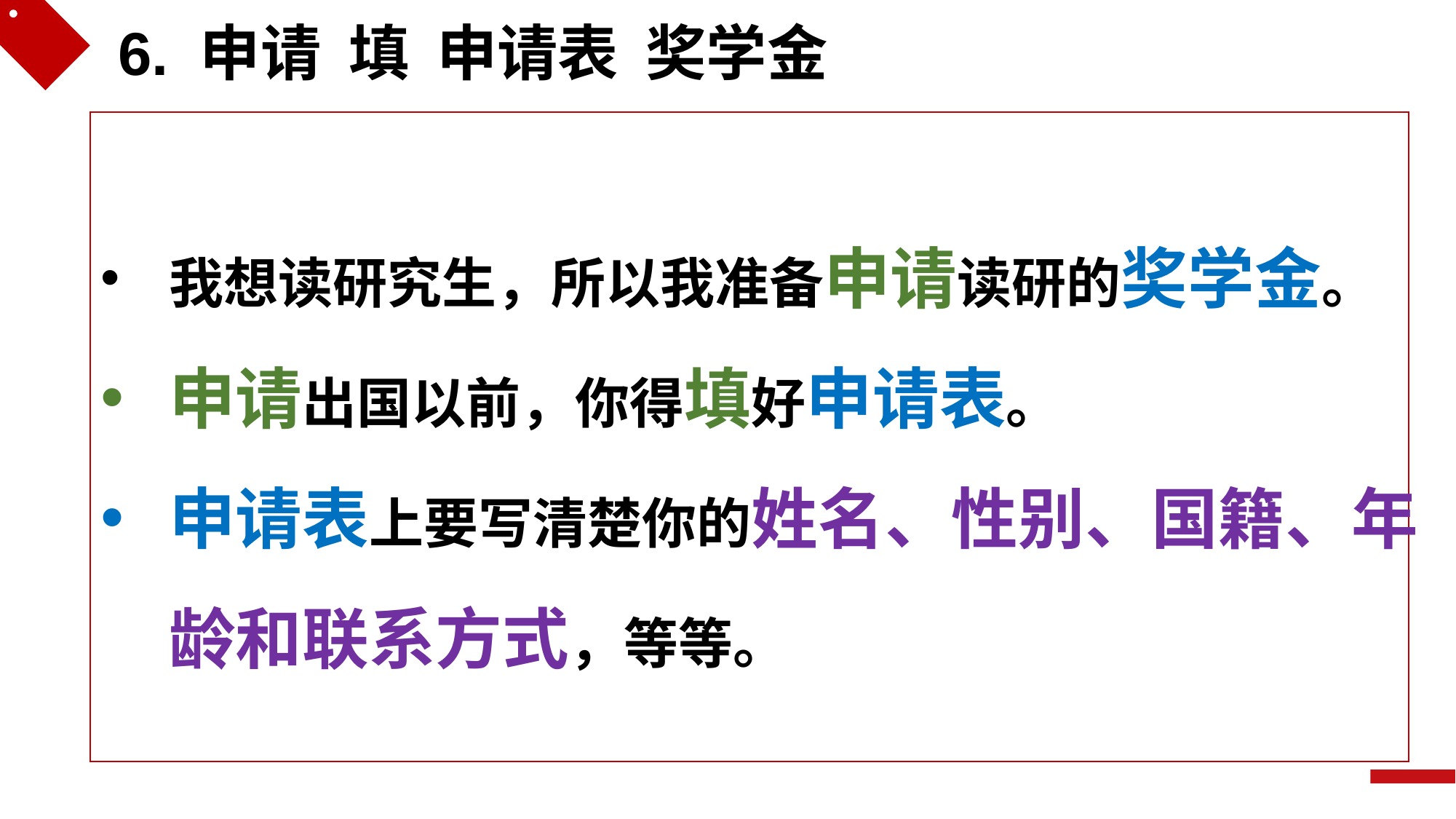

6. 申请  填  申请表  奖学金

我想读研究生，所以我准备申请读研的奖学金。
申请出国以前，你得填好申请表。
申请表上要写清楚你的姓名、性别、国籍、年龄和联系方式，等等。